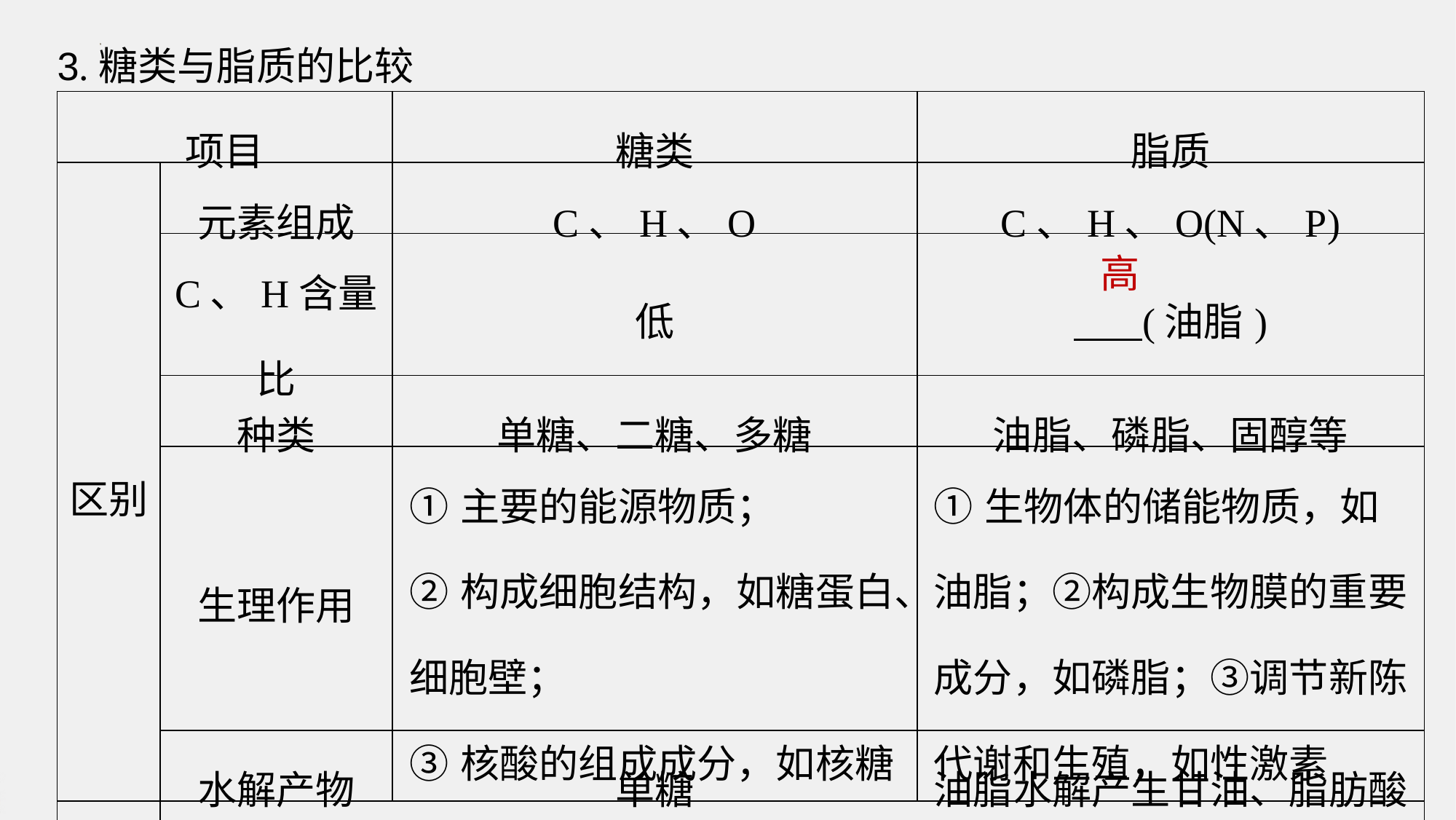

3.糖类与脂质的比较
| 项目 |  | 糖类 | 脂质 |
| --- | --- | --- | --- |
| 区别 | 元素组成 | C、H、O | C、H、O(N、P) |
|  | C、H含量比 | 低 | (油脂) |
|  | 种类 | 单糖、二糖、多糖 | 油脂、磷脂、固醇等 |
|  | 生理作用 | ①主要的能源物质； ②构成细胞结构，如糖蛋白、细胞壁； ③核酸的组成成分，如核糖 | ①生物体的储能物质，如油脂；②构成生物膜的重要成分，如磷脂；③调节新陈代谢和生殖，如性激素 |
|  | 水解产物 | 单糖 | 油脂水解产生甘油、脂肪酸 |
| 联系 | 糖类、油脂可以相互转化，糖类和油脂的组成元素相同，都是C、H、O |  |  |
高